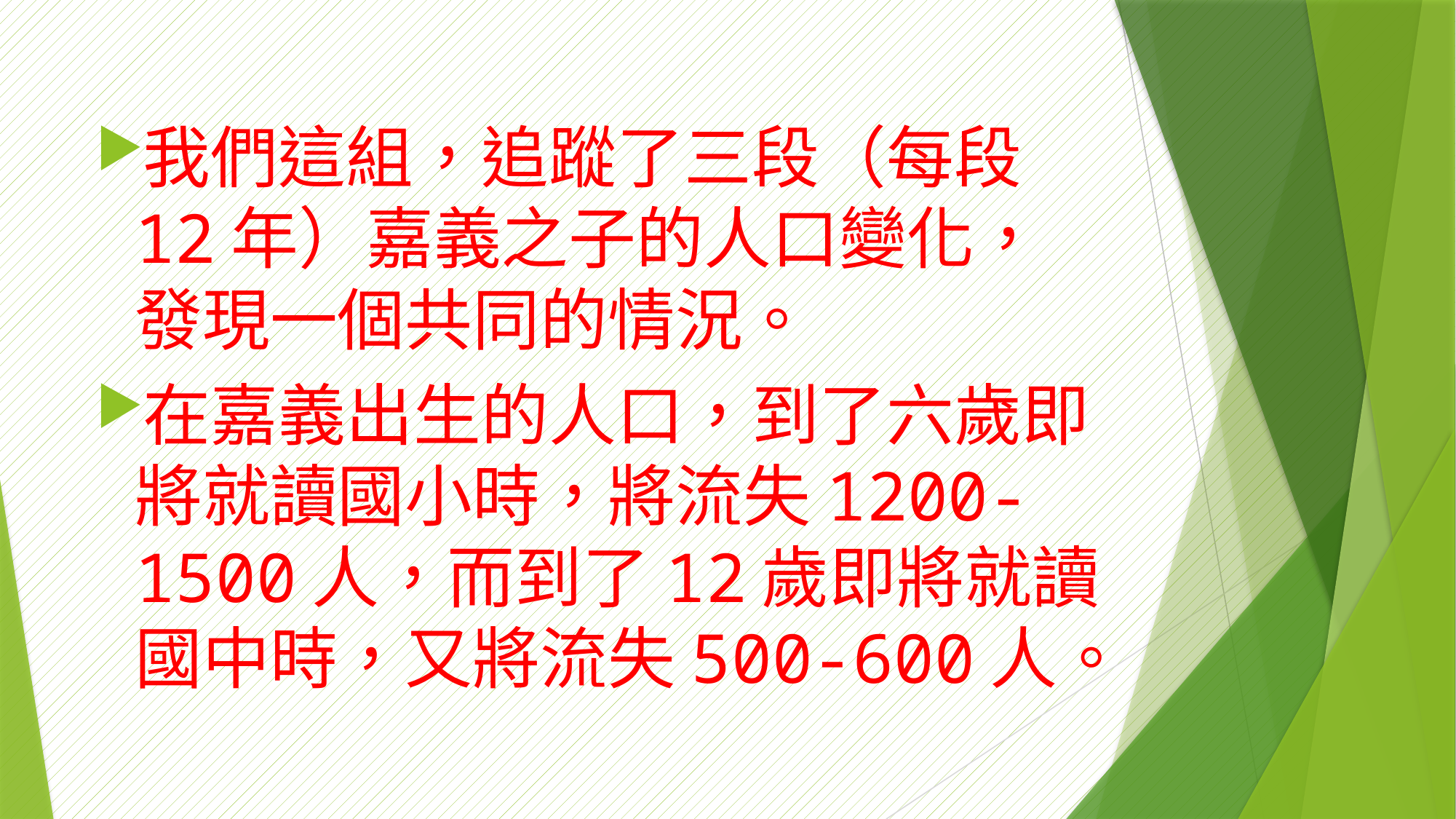

我們這組，追蹤了三段（每段12年）嘉義之子的人口變化，發現一個共同的情況。
在嘉義出生的人口，到了六歲即將就讀國小時，將流失1200-1500人，而到了12歲即將就讀國中時，又將流失500-600人。